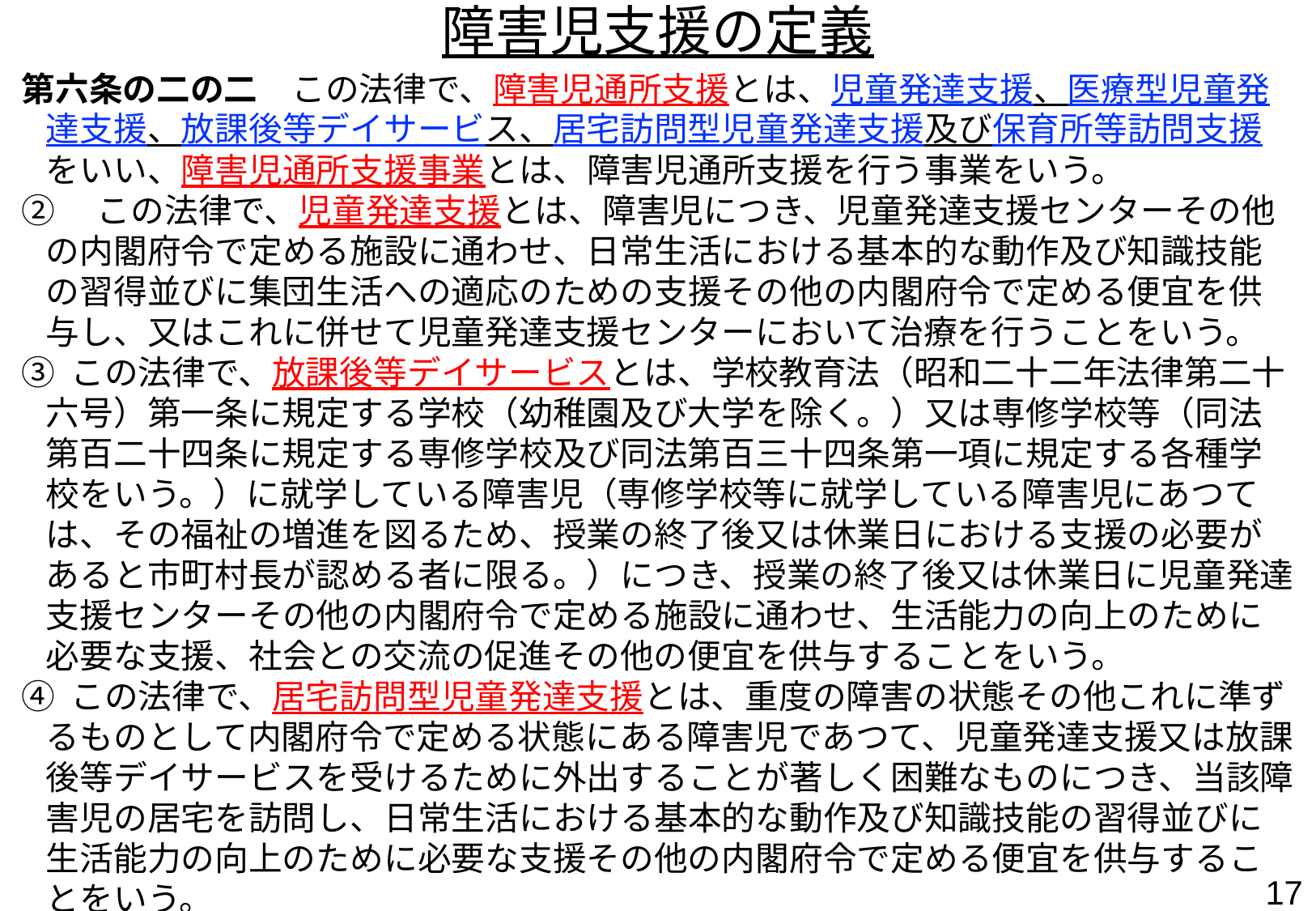

障害児支援の定義
第六条の二の二　この法律で、障害児通所支援とは、児童発達支援、医療型児童発達支援、放課後等デイサービス、居宅訪問型児童発達支援及び保育所等訪問支援をいい、障害児通所支援事業とは、障害児通所支援を行う事業をいう。
②　この法律で、児童発達支援とは、障害児につき、児童発達支援センターその他の内閣府令で定める施設に通わせ、日常生活における基本的な動作及び知識技能の習得並びに集団生活への適応のための支援その他の内閣府令で定める便宜を供与し、又はこれに併せて児童発達支援センターにおいて治療を行うことをいう。
③ この法律で、放課後等デイサービスとは、学校教育法（昭和二十二年法律第二十六号）第一条に規定する学校（幼稚園及び大学を除く。）又は専修学校等（同法第百二十四条に規定する専修学校及び同法第百三十四条第一項に規定する各種学校をいう。）に就学している障害児（専修学校等に就学している障害児にあつては、その福祉の増進を図るため、授業の終了後又は休業日における支援の必要があると市町村長が認める者に限る。）につき、授業の終了後又は休業日に児童発達支援センターその他の内閣府令で定める施設に通わせ、生活能力の向上のために必要な支援、社会との交流の促進その他の便宜を供与することをいう。
④ この法律で、居宅訪問型児童発達支援とは、重度の障害の状態その他これに準ずるものとして内閣府令で定める状態にある障害児であつて、児童発達支援又は放課後等デイサービスを受けるために外出することが著しく困難なものにつき、当該障害児の居宅を訪問し、日常生活における基本的な動作及び知識技能の習得並びに生活能力の向上のために必要な支援その他の内閣府令で定める便宜を供与することをいう。
17